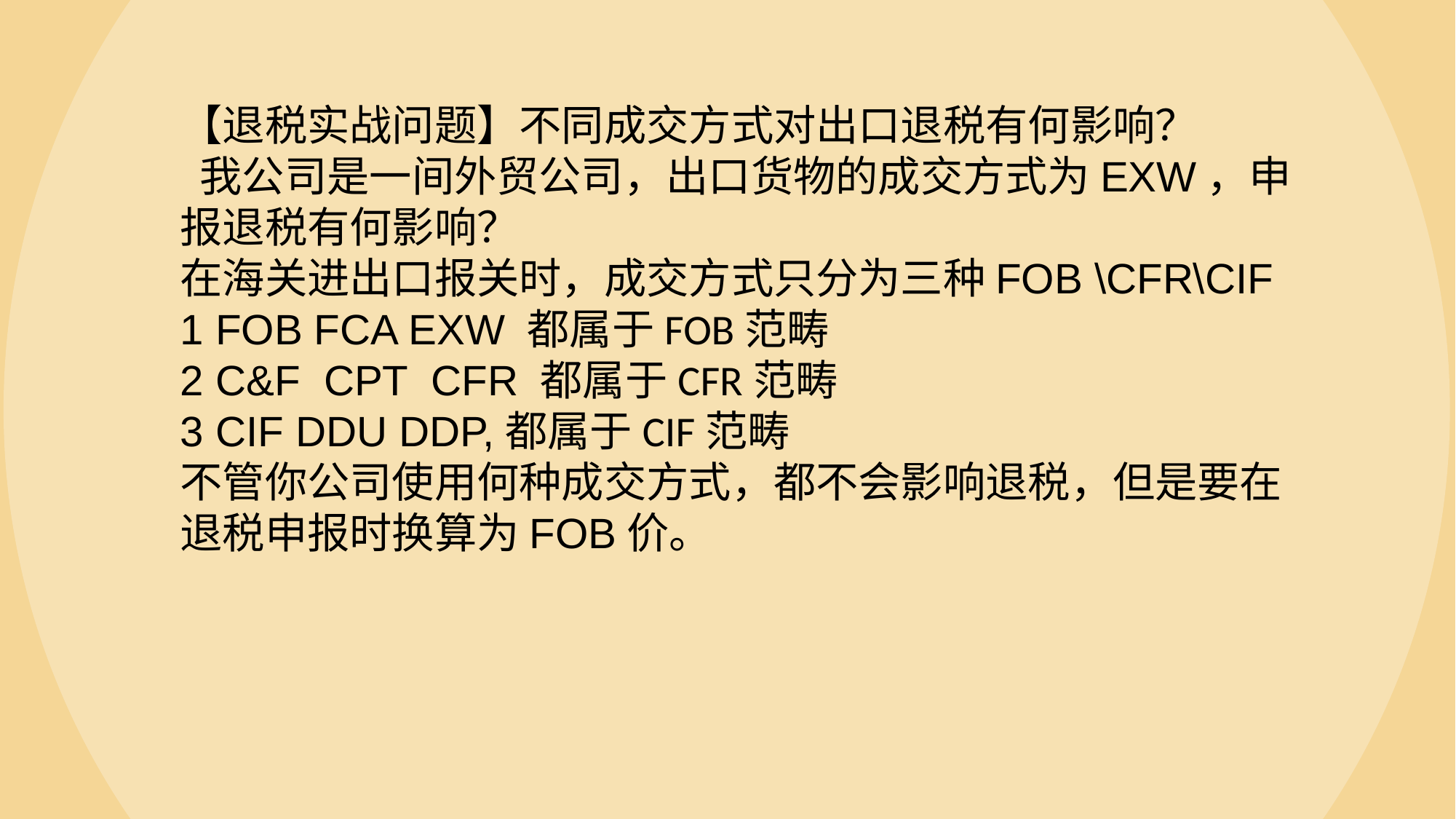

【退税实战问题】不同成交方式对出口退税有何影响？ 我公司是一间外贸公司，出口货物的成交方式为EXW，申报退税有何影响？在海关进出口报关时，成交方式只分为三种FOB \CFR\CIF1 FOB FCA EXW 都属于FOB范畴
2 C&F  CPT  CFR 都属于CFR范畴
3 CIF DDU DDP,都属于CIF范畴不管你公司使用何种成交方式，都不会影响退税，但是要在退税申报时换算为FOB价。